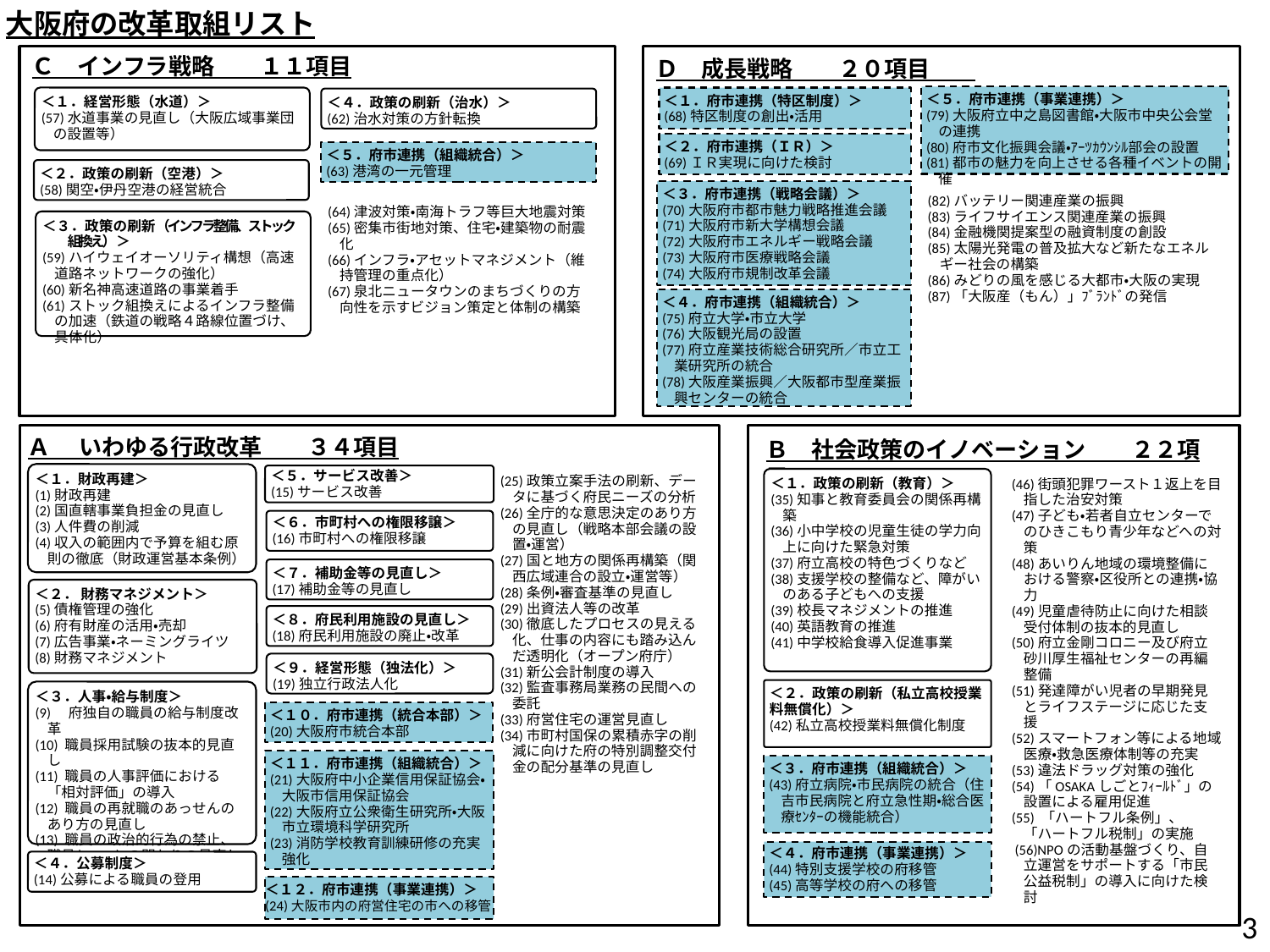

大阪府の改革取組リスト

Ｃ　インフラ戦略　　１１項目

Ｄ　成長戦略　　２０項目
＜５．府市連携（事業連携）＞
(79)大阪府立中之島図書館・大阪市中央公会堂の連携
(80)府市文化振興会議・ｱｰﾂｶｳﾝｼﾙ部会の設置
(81)都市の魅力を向上させる各種イベントの開催
＜１．経営形態（水道）＞
(57)水道事業の見直し（大阪広域事業団の設置等）
＜１．府市連携（特区制度）＞
(68)特区制度の創出・活用
＜４．政策の刷新（治水）＞
(62)治水対策の方針転換
＜２．府市連携（ＩＲ）＞
(69)ＩＲ実現に向けた検討
＜５．府市連携（組織統合）＞
(63)港湾の一元管理
＜２．政策の刷新（空港）＞
(58)関空・伊丹空港の経営統合
＜３．府市連携（戦略会議）＞
(70)大阪府市都市魅力戦略推進会議
(71)大阪府市新大学構想会議
(72)大阪府市エネルギー戦略会議
(73)大阪府市医療戦略会議
(74)大阪府市規制改革会議
(82)バッテリー関連産業の振興
(83)ライフサイエンス関連産業の振興
(84)金融機関提案型の融資制度の創設
(85)太陽光発電の普及拡大など新たなエネルギー社会の構築
(86)みどりの風を感じる大都市・大阪の実現
(87)「大阪産（もん）」ﾌﾞﾗﾝﾄﾞの発信
(64)津波対策・南海トラフ等巨大地震対策
(65)密集市街地対策、住宅・建築物の耐震化
(66)インフラ・アセットマネジメント（維持管理の重点化）
(67)泉北ニュータウンのまちづくりの方向性を示すビジョン策定と体制の構築
＜３．政策の刷新（インフラ整備、ストック組換え）＞
(59)ハイウェイオーソリティ構想（高速道路ネットワークの強化）
(60)新名神高速道路の事業着手
(61)ストック組換えによるインフラ整備の加速（鉄道の戦略４路線位置づけ、具体化）
＜４．府市連携（組織統合）＞
(75)府立大学・市立大学
(76)大阪観光局の設置
(77)府立産業技術総合研究所／市立工業研究所の統合
(78)大阪産業振興／大阪都市型産業振興センターの統合

Ａ　 いわゆる行政改革　　３４項目

Ｂ　社会政策のイノベーション　　２２項目
＜１．財政再建＞
(1)財政再建
(2)国直轄事業負担金の見直し
(3)人件費の削減
(4)収入の範囲内で予算を組む原則の徹底（財政運営基本条例）
＜５．サービス改善＞
(15)サービス改善
(25)政策立案手法の刷新、データに基づく府民ニーズの分析
(26)全庁的な意思決定のあり方の見直し（戦略本部会議の設置・運営）
(27)国と地方の関係再構築（関西広域連合の設立・運営等）
(28)条例・審査基準の見直し
(29)出資法人等の改革
(30)徹底したプロセスの見える化、仕事の内容にも踏み込んだ透明化（オープン府庁）
(31)新公会計制度の導入
(32)監査事務局業務の民間への委託
(33)府営住宅の運営見直し
(34)市町村国保の累積赤字の削減に向けた府の特別調整交付金の配分基準の見直し
＜１．政策の刷新（教育）＞
(35)知事と教育委員会の関係再構築
(36)小中学校の児童生徒の学力向上に向けた緊急対策
(37)府立高校の特色づくりなど
(38)支援学校の整備など、障がいのある子どもへの支援
(39)校長マネジメントの推進
(40)英語教育の推進
(41)中学校給食導入促進事業
(46)街頭犯罪ワースト１返上を目指した治安対策
(47)子ども・若者自立センターでのひきこもり青少年などへの対策
(48)あいりん地域の環境整備における警察・区役所との連携・協力
(49)児童虐待防止に向けた相談受付体制の抜本的見直し
(50)府立金剛コロニー及び府立砂川厚生福祉センターの再編整備
(51)発達障がい児者の早期発見とライフステージに応じた支援
(52)スマートフォン等による地域医療・救急医療体制等の充実
(53)違法ドラッグ対策の強化
(54)「OSAKAしごとﾌｨｰﾙﾄﾞ」の設置による雇用促進
(55) 「ハートフル条例」、「ハートフル税制」の実施
 (56)NPOの活動基盤づくり、自立運営をサポートする「市民公益税制」の導入に向けた検討
＜６．市町村への権限移譲＞
(16)市町村への権限移譲
＜７．補助金等の見直し＞
(17)補助金等の見直し
＜２． 財務マネジメント＞
(5)債権管理の強化
(6)府有財産の活用・売却
(7)広告事業・ネーミングライツ
(8)財務マネジメント
＜８．府民利用施設の見直し＞
(18)府民利用施設の廃止・改革
＜９．経営形態（独法化）＞
(19)独立行政法人化
＜２．政策の刷新（私立高校授業料無償化）＞
(42)私立高校授業料無償化制度
＜３．人事・給与制度＞
(9)　府独自の職員の給与制度改革
(10) 職員採用試験の抜本的見直し
(11) 職員の人事評価における「相対評価」の導入
(12) 職員の再就職のあっせんのあり方の見直し
(13) 職員の政治的行為の禁止、職員とOBとの関わりの見直し
＜１０．府市連携（統合本部）＞
(20)大阪府市統合本部
＜１１．府市連携（組織統合）＞
(21)大阪府中小企業信用保証協会・大阪市信用保証協会
(22)大阪府立公衆衛生研究所・大阪市立環境科学研究所
(23)消防学校教育訓練研修の充実強化
＜３．府市連携（組織統合）＞
(43)府立病院・市民病院の統合（住吉市民病院と府立急性期・総合医療ｾﾝﾀｰの機能統合）
＜４．府市連携（事業連携）＞
(44)特別支援学校の府移管
(45)高等学校の府への移管
＜４．公募制度＞
(14)公募による職員の登用
＜１２．府市連携（事業連携）＞
(24)大阪市内の府営住宅の市への移管
3